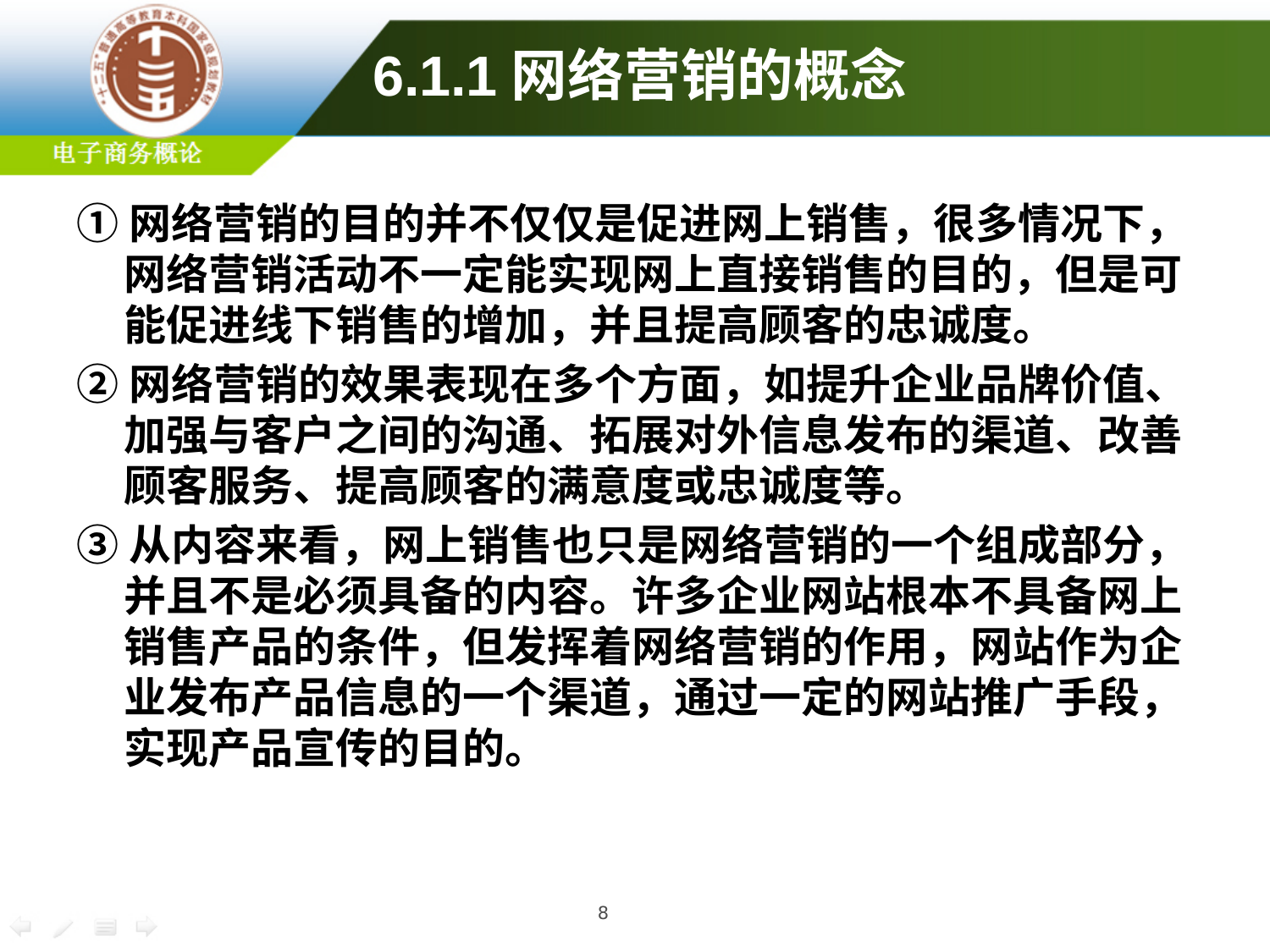

# 6.1.1网络营销的概念
①网络营销的目的并不仅仅是促进网上销售，很多情况下，网络营销活动不一定能实现网上直接销售的目的，但是可能促进线下销售的增加，并且提高顾客的忠诚度。
②网络营销的效果表现在多个方面，如提升企业品牌价值、加强与客户之间的沟通、拓展对外信息发布的渠道、改善顾客服务、提高顾客的满意度或忠诚度等。
③从内容来看，网上销售也只是网络营销的一个组成部分，并且不是必须具备的内容。许多企业网站根本不具备网上销售产品的条件，但发挥着网络营销的作用，网站作为企业发布产品信息的一个渠道，通过一定的网站推广手段，实现产品宣传的目的。
8